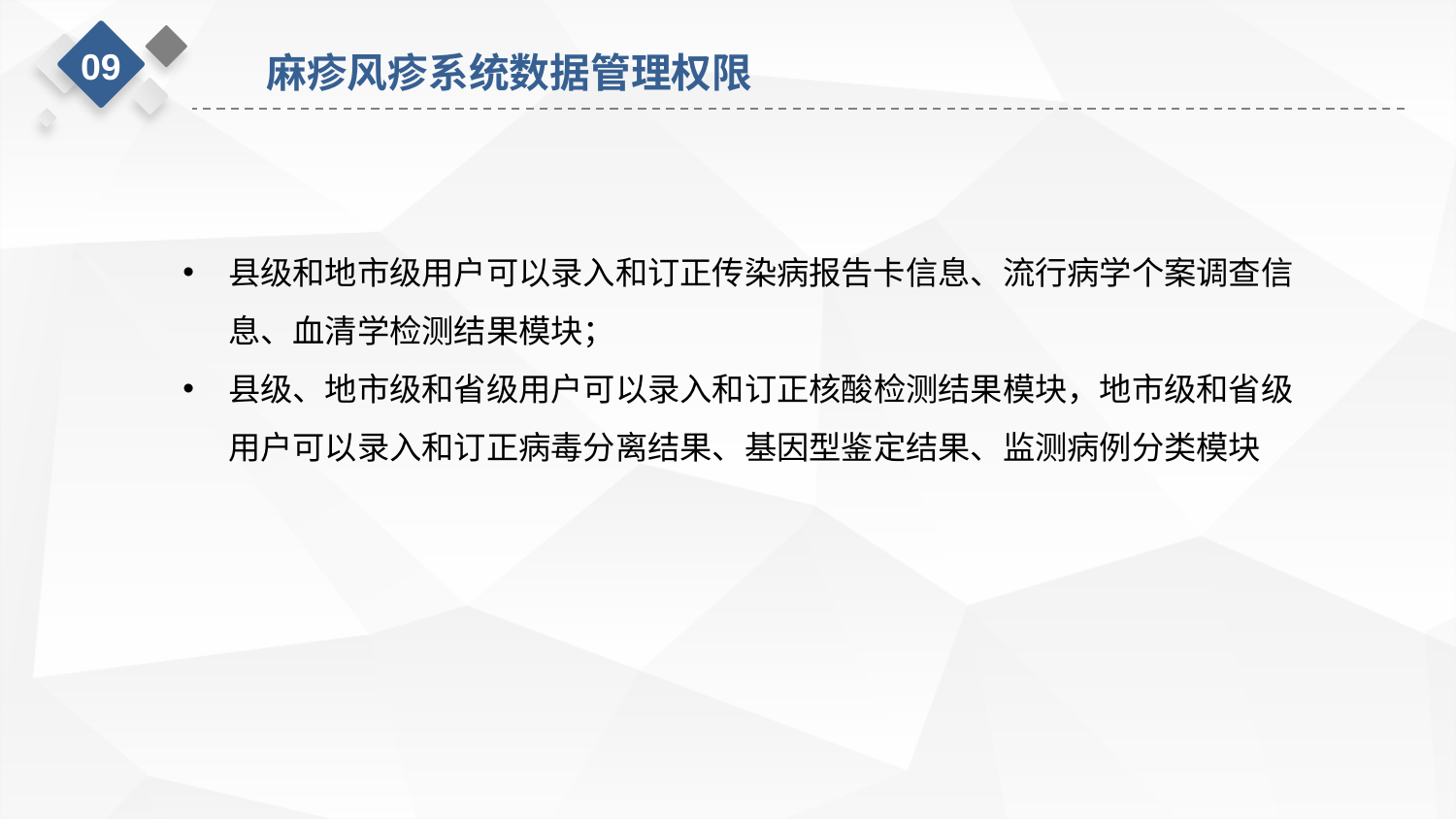

09

麻疹风疹系统数据管理权限

县级和地市级用户可以录入和订正传染病报告卡信息、流行病学个案调查信息、血清学检测结果模块；
县级、地市级和省级用户可以录入和订正核酸检测结果模块，地市级和省级用户可以录入和订正病毒分离结果、基因型鉴定结果、监测病例分类模块